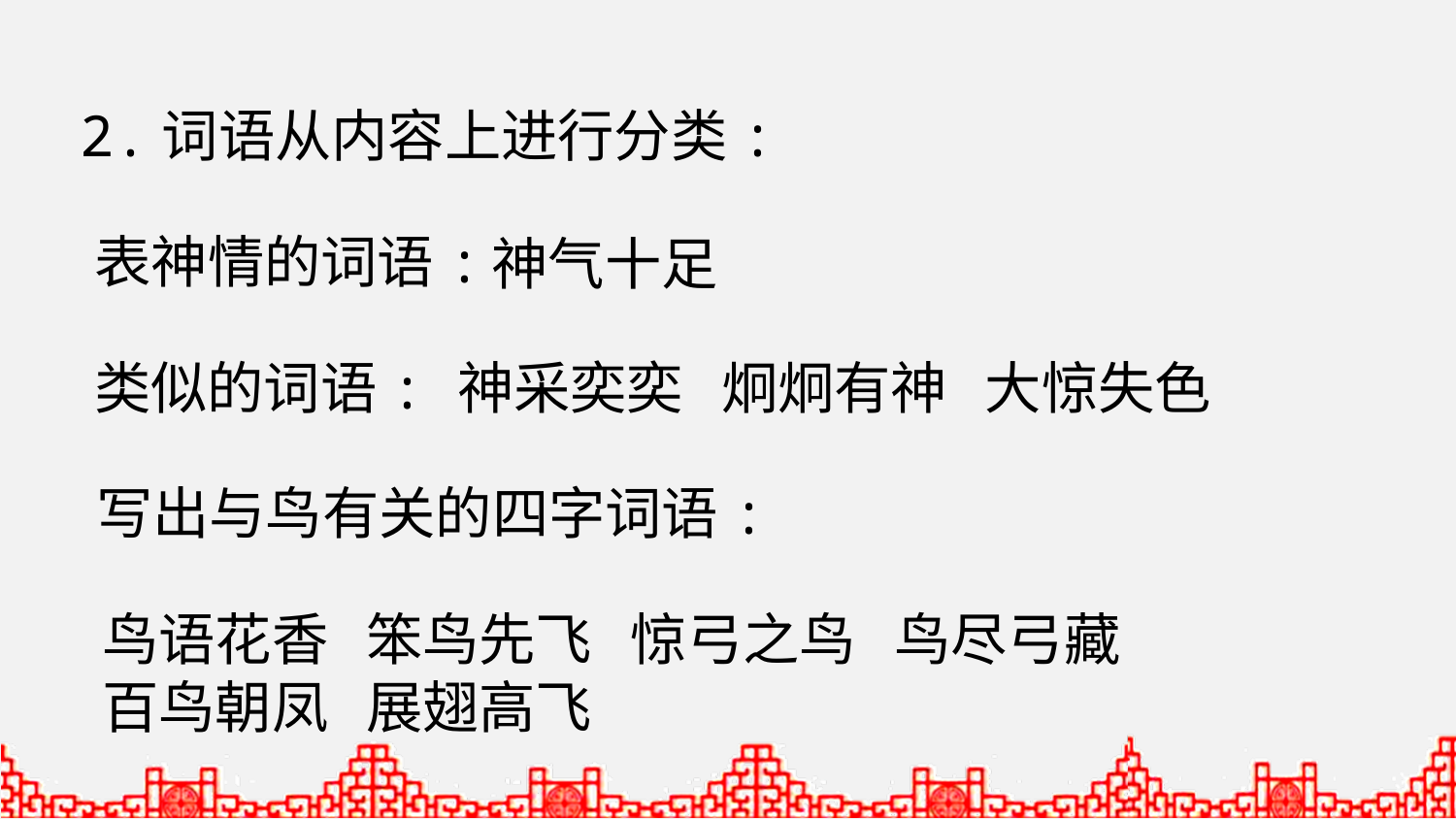

2.词语从内容上进行分类:
表神情的词语:
神气十足
类似的词语:
神采奕奕   炯炯有神   大惊失色
写出与鸟有关的四字词语:
鸟语花香   笨鸟先飞   惊弓之鸟   鸟尽弓藏
百鸟朝凤   展翅高飞